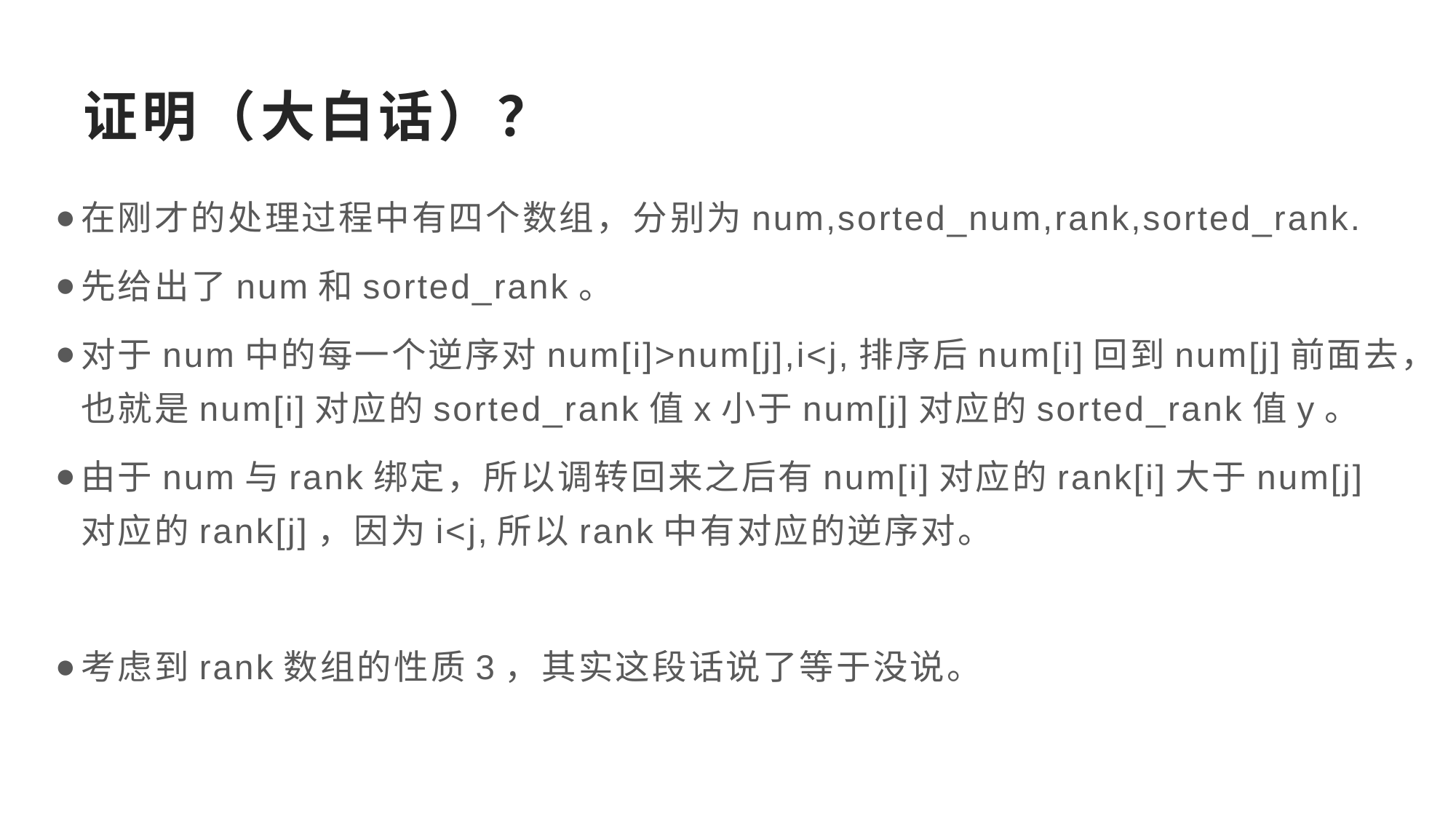

# 证明（大白话）？
在刚才的处理过程中有四个数组，分别为num,sorted_num,rank,sorted_rank.
先给出了num和sorted_rank。
对于num中的每一个逆序对num[i]>num[j],i<j,排序后num[i]回到num[j]前面去，也就是num[i]对应的sorted_rank值x小于num[j]对应的sorted_rank值y。
由于num与rank绑定，所以调转回来之后有num[i]对应的rank[i]大于num[j]对应的rank[j]，因为i<j,所以rank中有对应的逆序对。

考虑到rank数组的性质3，其实这段话说了等于没说。